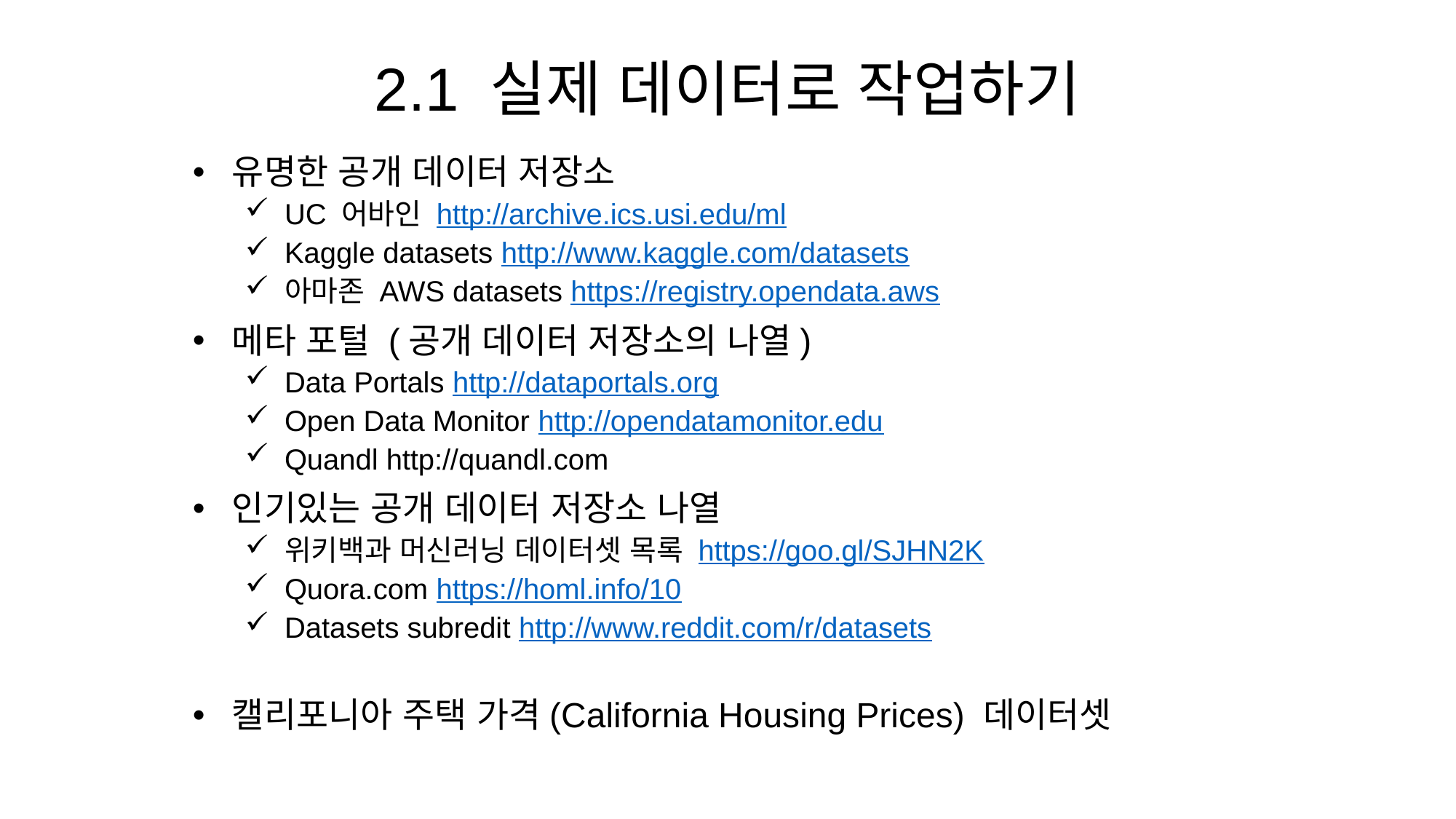

# 2.1 실제 데이터로 작업하기
유명한 공개 데이터 저장소
UC 어바인 http://archive.ics.usi.edu/ml
Kaggle datasets http://www.kaggle.com/datasets
아마존 AWS datasets https://registry.opendata.aws
메타 포털 (공개 데이터 저장소의 나열)
Data Portals http://dataportals.org
Open Data Monitor http://opendatamonitor.edu
Quandl http://quandl.com
인기있는 공개 데이터 저장소 나열
위키백과 머신러닝 데이터셋 목록 https://goo.gl/SJHN2K
Quora.com https://homl.info/10
Datasets subredit http://www.reddit.com/r/datasets

캘리포니아 주택 가격(California Housing Prices) 데이터셋